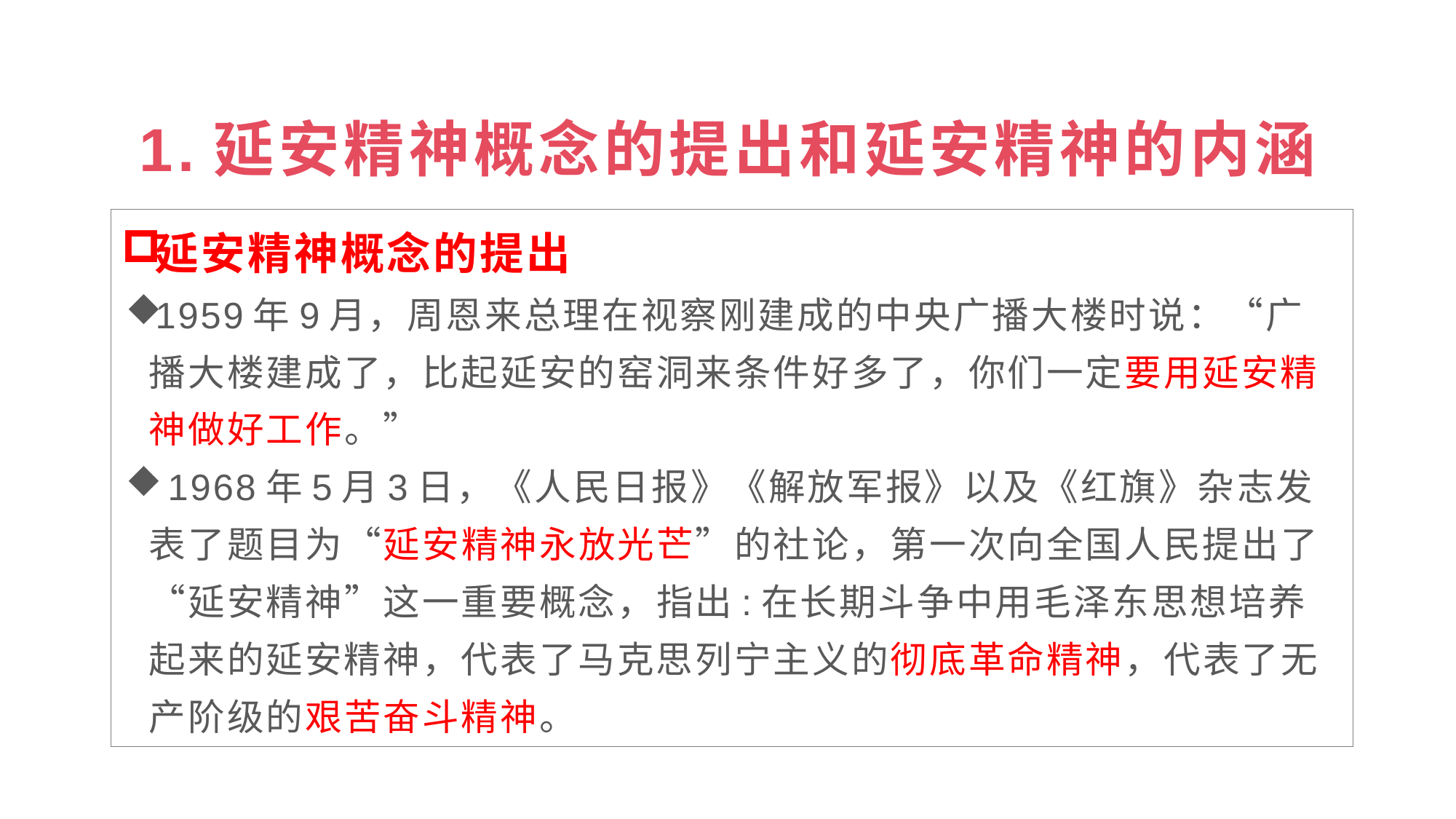

# 1.延安精神概念的提出和延安精神的内涵
延安精神概念的提出
1959年9月，周恩来总理在视察刚建成的中央广播大楼时说：“广播大楼建成了，比起延安的窑洞来条件好多了，你们一定要用延安精神做好工作。”
 1968年5月3日，《人民日报》《解放军报》以及《红旗》杂志发表了题目为“延安精神永放光芒”的社论，第一次向全国人民提出了“延安精神”这一重要概念，指出:在长期斗争中用毛泽东思想培养起来的延安精神，代表了马克思列宁主义的彻底革命精神，代表了无产阶级的艰苦奋斗精神。